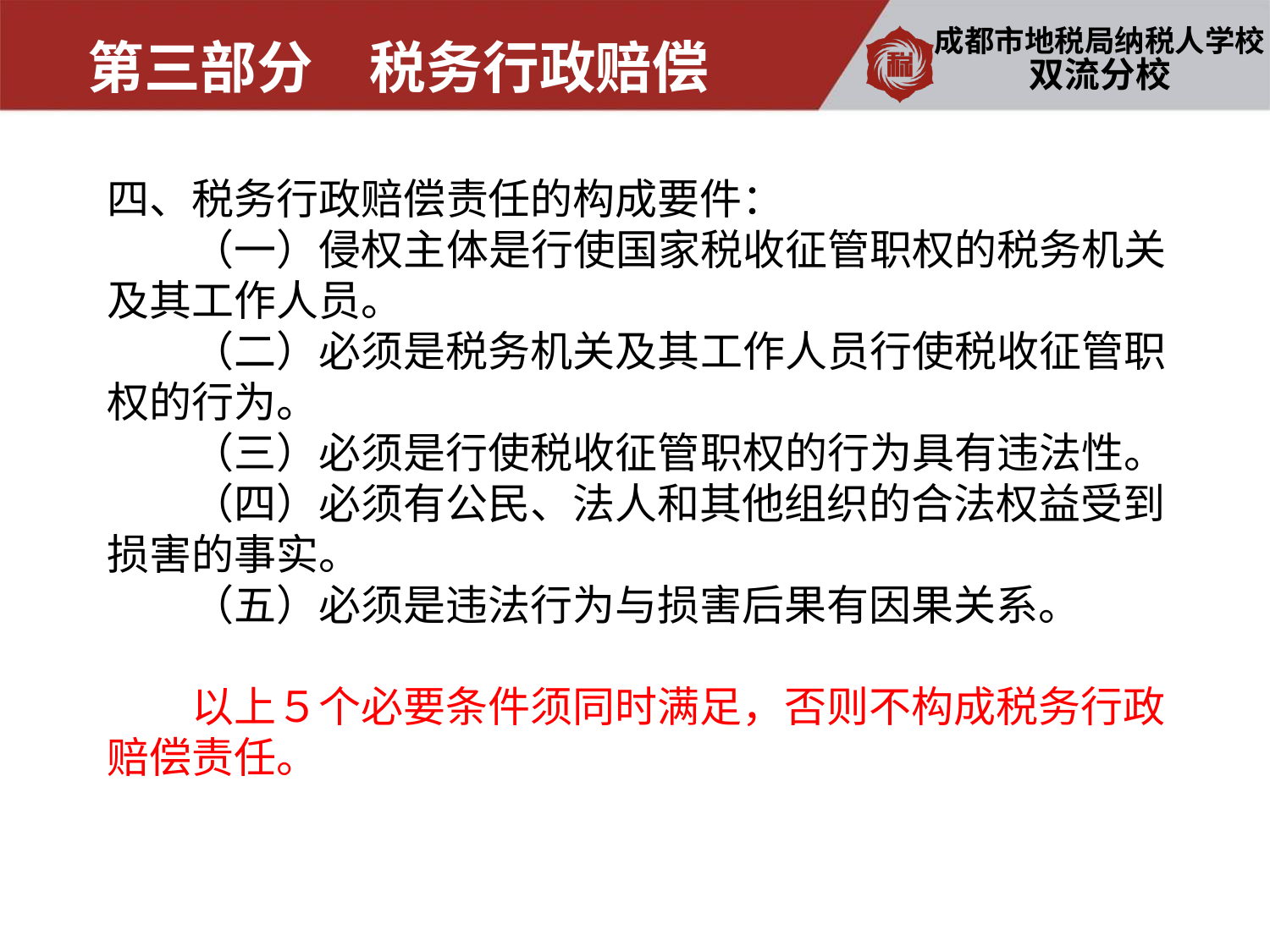

第三部分　税务行政赔偿
双流分校
四、税务行政赔偿责任的构成要件：
　　（一）侵权主体是行使国家税收征管职权的税务机关及其工作人员。
　　（二）必须是税务机关及其工作人员行使税收征管职权的行为。
　　（三）必须是行使税收征管职权的行为具有违法性。
　　（四）必须有公民、法人和其他组织的合法权益受到损害的事实。
　　（五）必须是违法行为与损害后果有因果关系。

　　以上５个必要条件须同时满足，否则不构成税务行政赔偿责任。